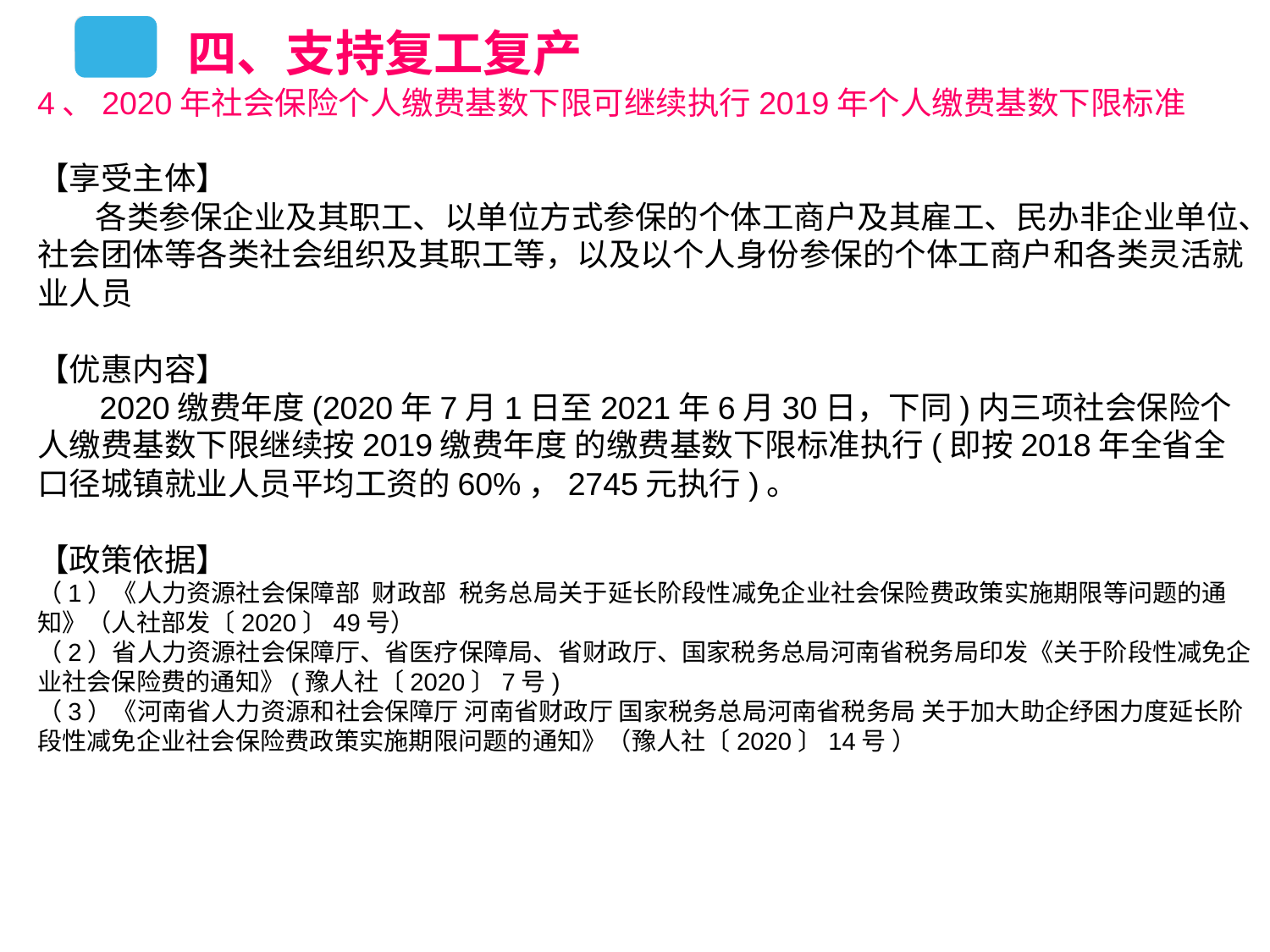

四、支持复工复产

4、2020年社会保险个人缴费基数下限可继续执行2019年个人缴费基数下限标准

【享受主体】
       各类参保企业及其职工、以单位方式参保的个体工商户及其雇工、民办非企业单位、社会团体等各类社会组织及其职工等，以及以个人身份参保的个体工商户和各类灵活就业人员

【优惠内容】
       2020缴费年度(2020年7月1日至2021年6月30日，下同)内三项社会保险个人缴费基数下限继续按2019缴费年度 的缴费基数下限标准执行(即按2018年全省全口径城镇就业人员平均工资的60%，2745元执行)。

【政策依据】
（1）《人力资源社会保障部 财政部 税务总局关于延长阶段性减免企业社会保险费政策实施期限等问题的通知》（人社部发〔2020〕49号）
（2）省人力资源社会保障厅、省医疗保障局、省财政厅、国家税务总局河南省税务局印发《关于阶段性减免企业社会保险费的通知》(豫人社〔2020〕7号)
（3）《河南省人力资源和社会保障厅 河南省财政厅 国家税务总局河南省税务局 关于加大助企纾困力度延长阶段性减免企业社会保险费政策实施期限问题的通知》（豫人社〔2020〕14号 ）